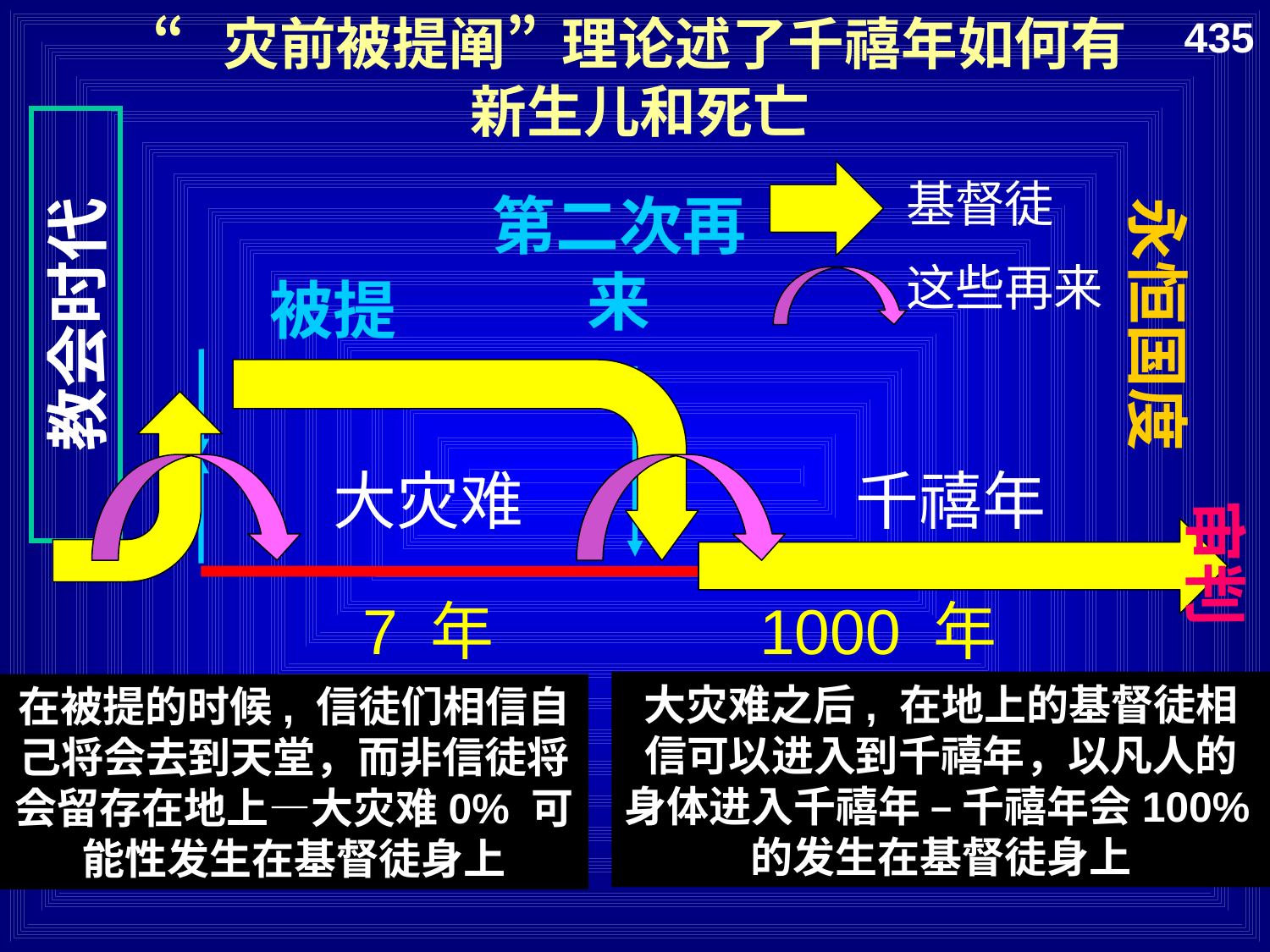

“灾前被提阐”理论述了千禧年如何有新生儿和死亡
435

基督徒
第二次再来

这些再来
被提

永恒国度
教会时代

大灾难
千禧年

7 年
1000 年
审判
大灾难之后, 在地上的基督徒相信可以进入到千禧年，以凡人的身体进入千禧年 – 千禧年会100%的发生在基督徒身上
在被提的时候, 信徒们相信自己将会去到天堂，而非信徒将会留存在地上—大灾难0% 可能性发生在基督徒身上